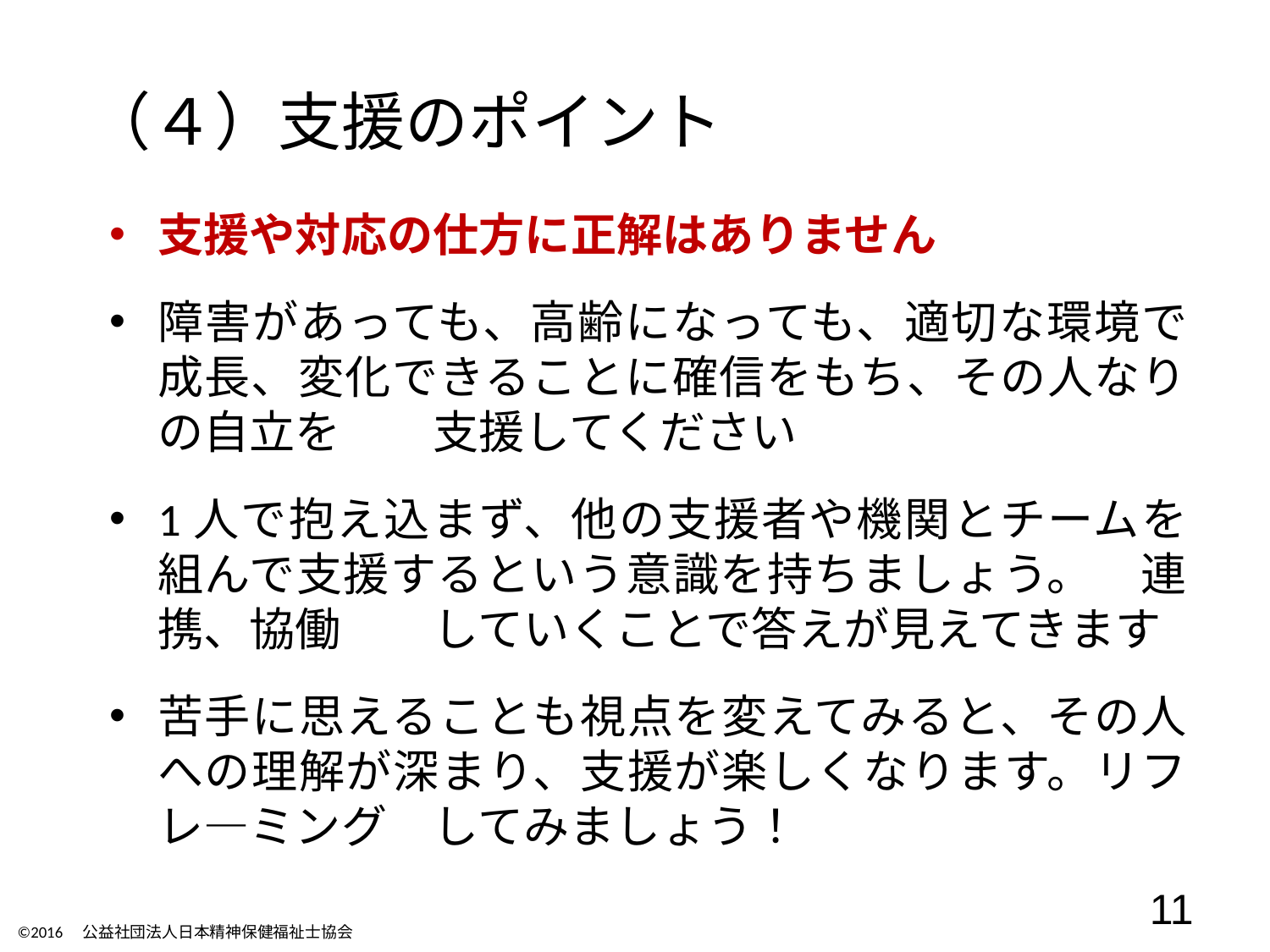

（４）支援のポイント
支援や対応の仕方に正解はありません
障害があっても、高齢になっても、適切な環境で成長、変化できることに確信をもち、その人なりの自立を　　支援してください
1人で抱え込まず、他の支援者や機関とチームを組んで支援するという意識を持ちましょう。　連携、協働　　していくことで答えが見えてきます
苦手に思えることも視点を変えてみると、その人への理解が深まり、支援が楽しくなります。リフレ―ミング　してみましょう！

11
©2016　公益社団法人日本精神保健福祉士協会